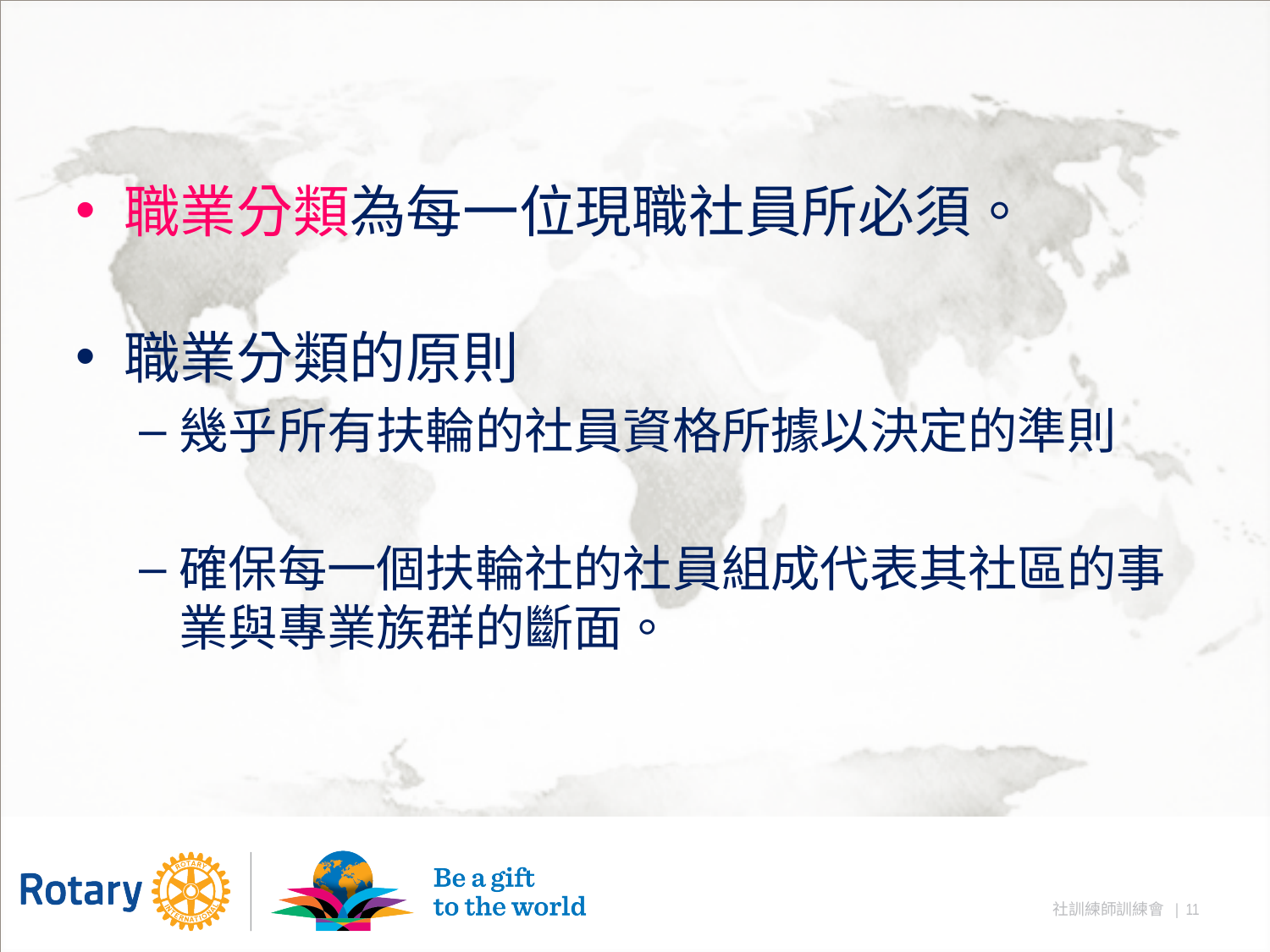

#
職業分類為每一位現職社員所必須。
職業分類的原則
幾乎所有扶輪的社員資格所據以決定的準則

確保每一個扶輪社的社員組成代表其社區的事業與專業族群的斷面。